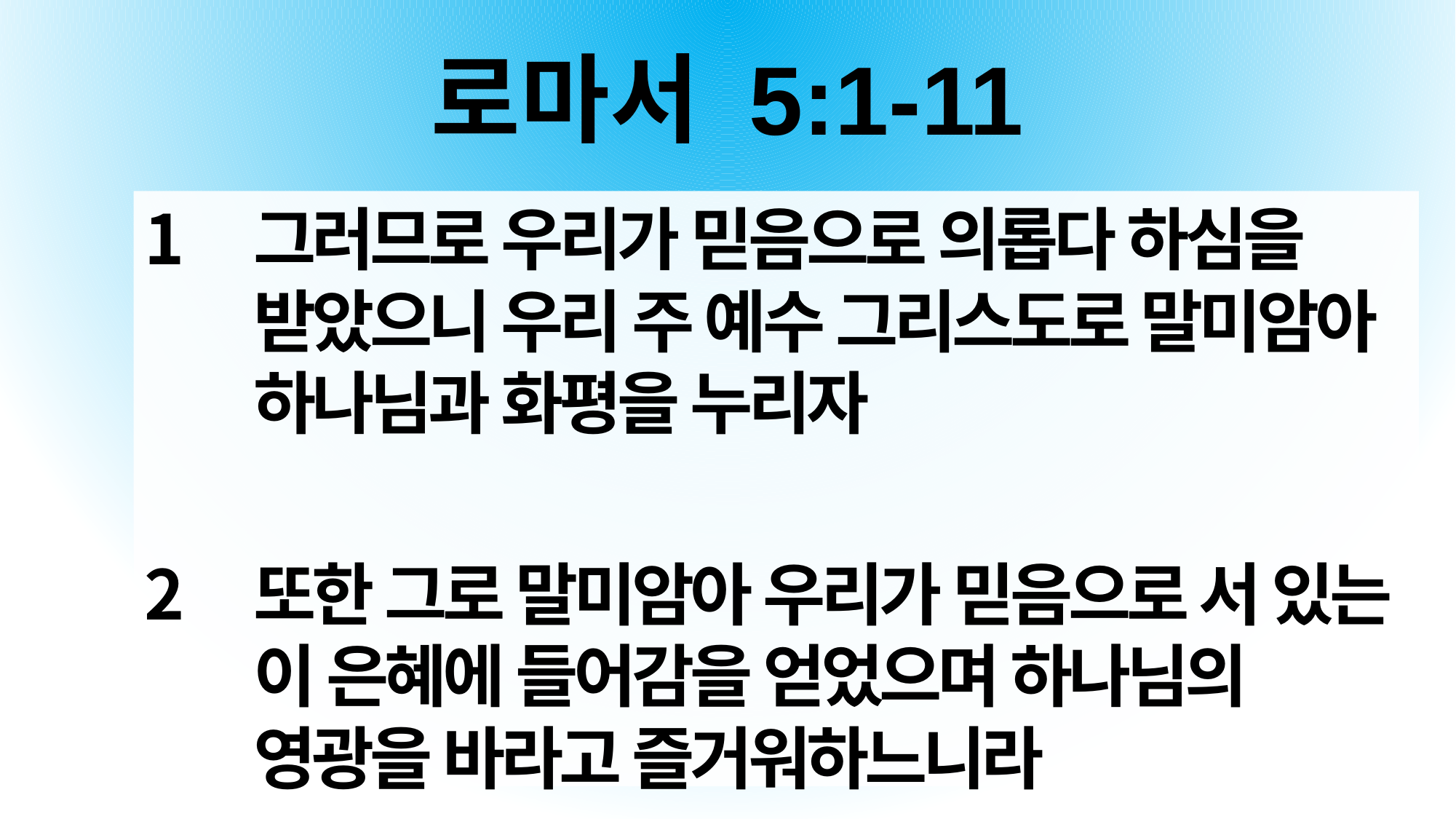

# 로마서 5:1-11
그러므로 우리가 믿음으로 의롭다 하심을 받았으니 우리 주 예수 그리스도로 말미암아 하나님과 화평을 누리자

또한 그로 말미암아 우리가 믿음으로 서 있는 이 은혜에 들어감을 얻었으며 하나님의 영광을 바라고 즐거워하느니라